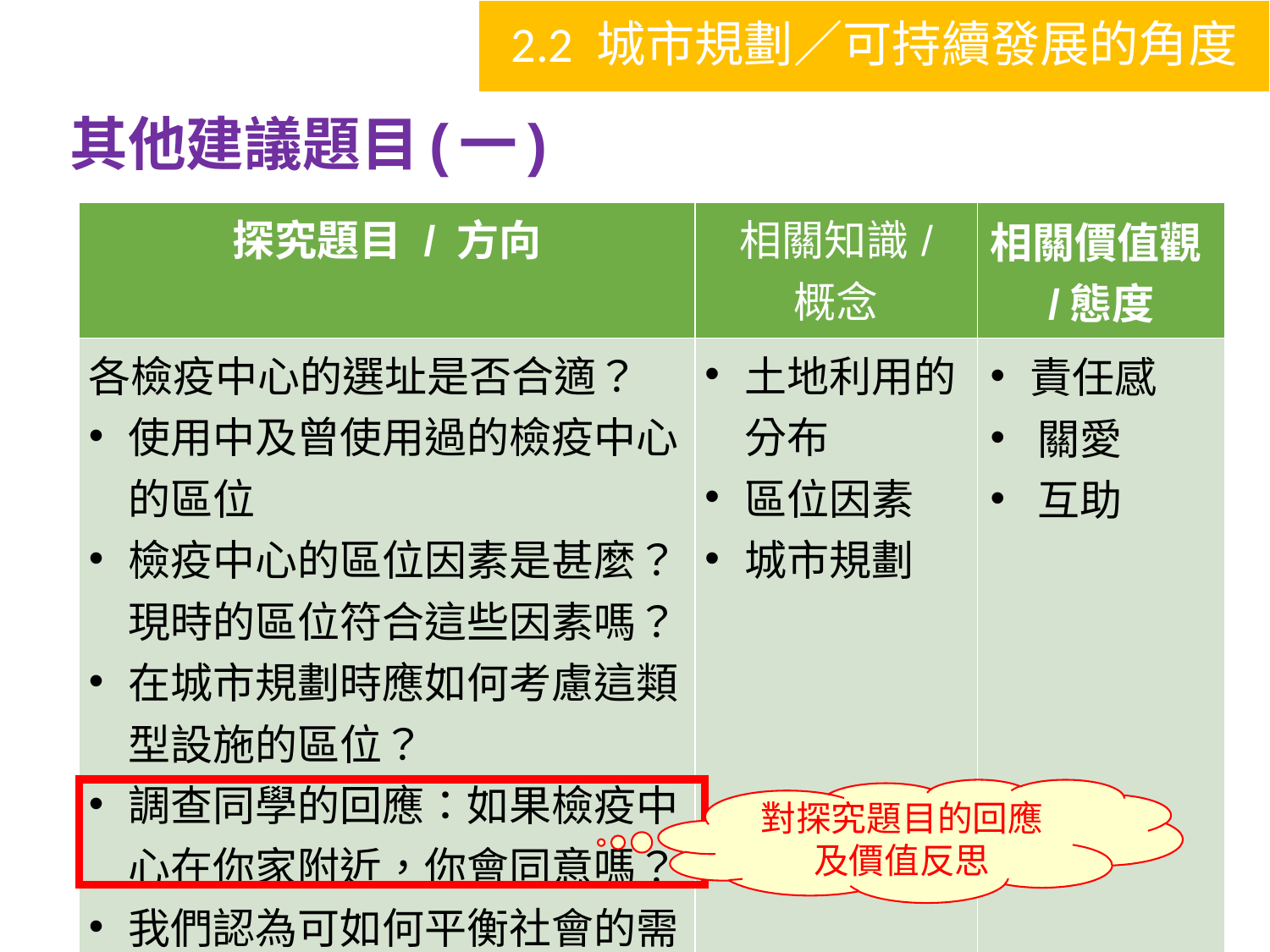

2.2 城市規劃／可持續發展的角度
# 其他建議題目(一)
| 探究題目 / 方向 | 相關知識/ 概念 | 相關價值觀/態度 |
| --- | --- | --- |
| 各檢疫中心的選址是否合適？ 使用中及曾使用過的檢疫中心的區位 檢疫中心的區位因素是甚麼？現時的區位符合這些因素嗎？ 在城市規劃時應如何考慮這類型設施的區位？ 調查同學的回應：如果檢疫中心在你家附近，你會同意嗎？ 我們認為可如何平衡社會的需要及個人利益？ | 土地利用的分布 區位因素 城市規劃 | 責任感 關愛 互助 |

對探究題目的回應及價值反思
48